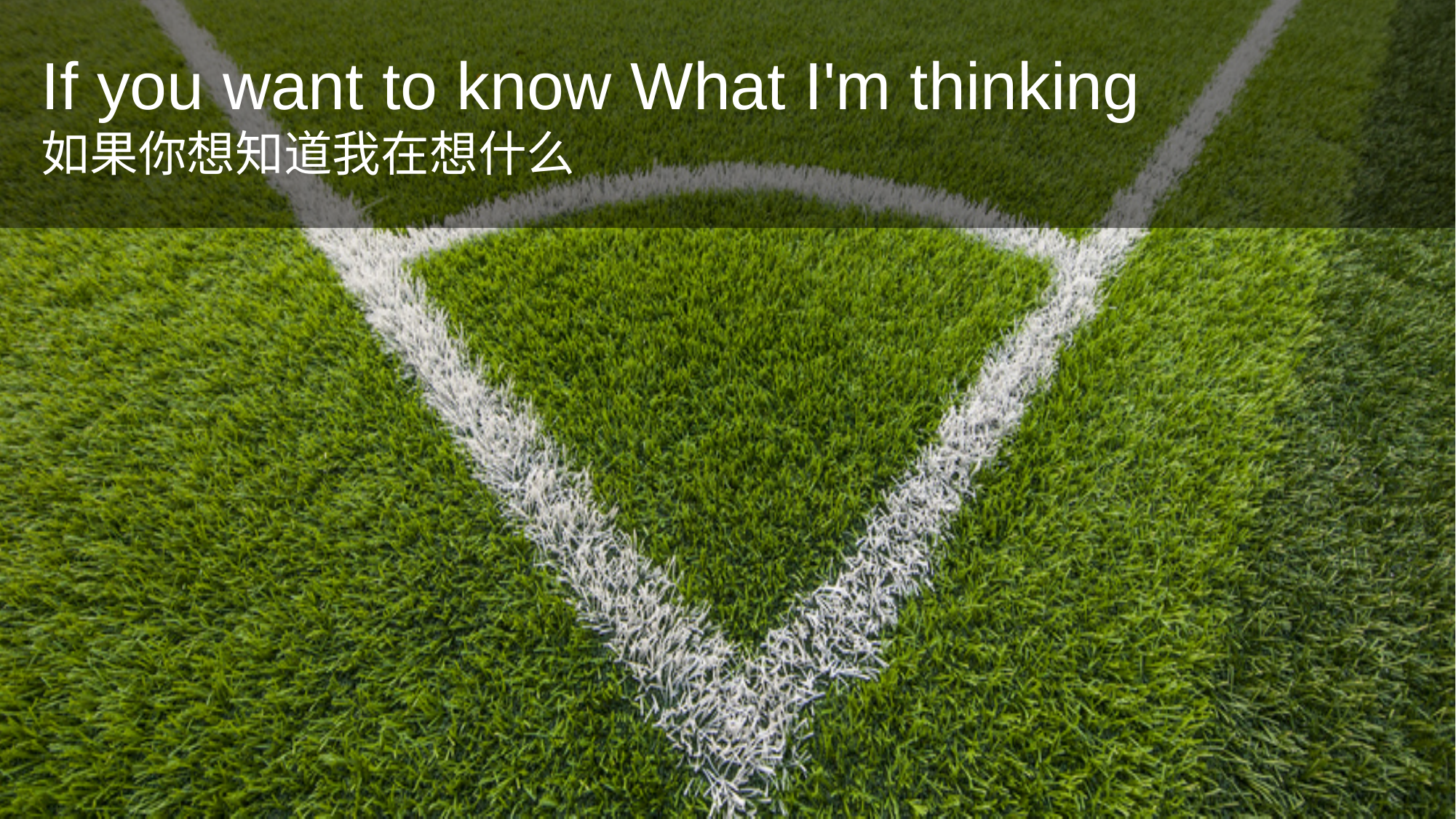

If you want to know What I'm thinking
如果你想知道我在想什么